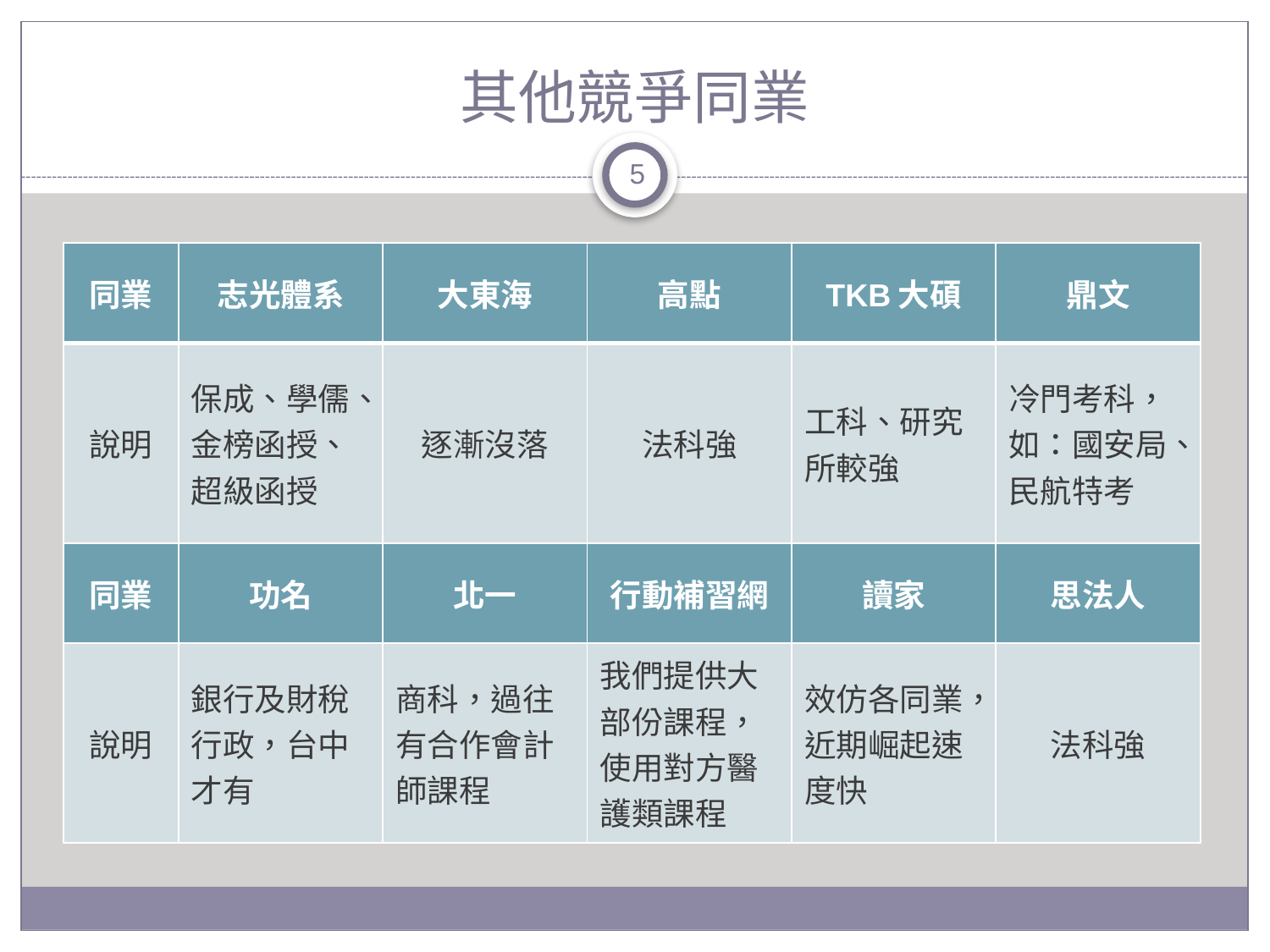

# 其他競爭同業
5
| 同業 | 志光體系 | 大東海 | 高點 | TKB大碩 | 鼎文 |
| --- | --- | --- | --- | --- | --- |
| 說明 | 保成、學儒、金榜函授、超級函授 | 逐漸沒落 | 法科強 | 工科、研究所較強 | 冷門考科，如：國安局、民航特考 |
| 同業 | 功名 | 北一 | 行動補習網 | 讀家 | 思法人 |
| 說明 | 銀行及財稅行政，台中才有 | 商科，過往有合作會計師課程 | 我們提供大部份課程，使用對方醫護類課程 | 效仿各同業，近期崛起速度快 | 法科強 |